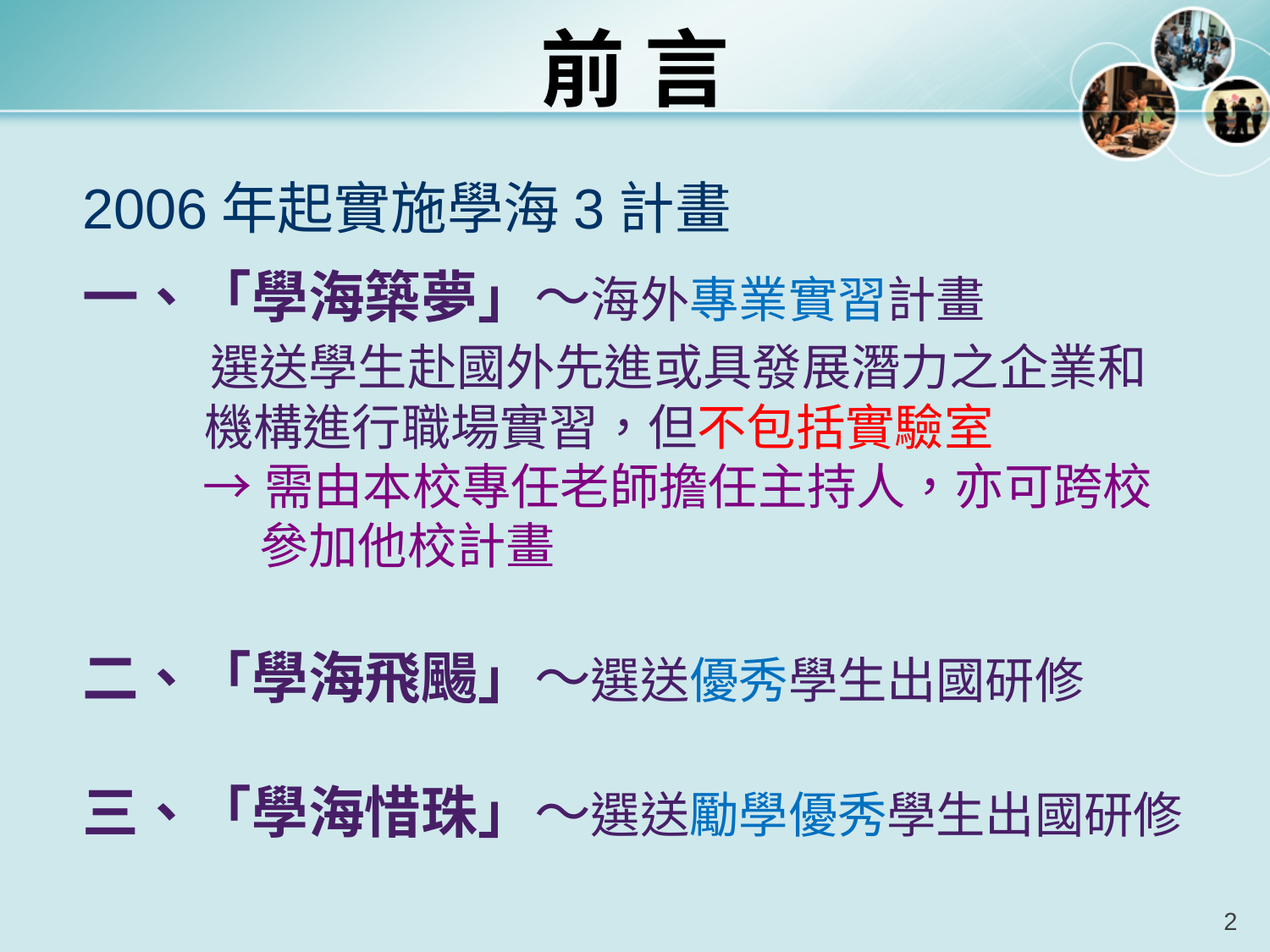

前 言
2006年起實施學海3計畫
一、「學海築夢」～海外專業實習計畫
         選送學生赴國外先進或具發展潛力之企業和
          機構進行職場實習，但不包括實驗室
           →需由本校專任老師擔任主持人，亦可跨校
               參加他校計畫

二、「學海飛颺」～選送優秀學生出國研修

三、「學海惜珠」～選送勵學優秀學生出國研修

2